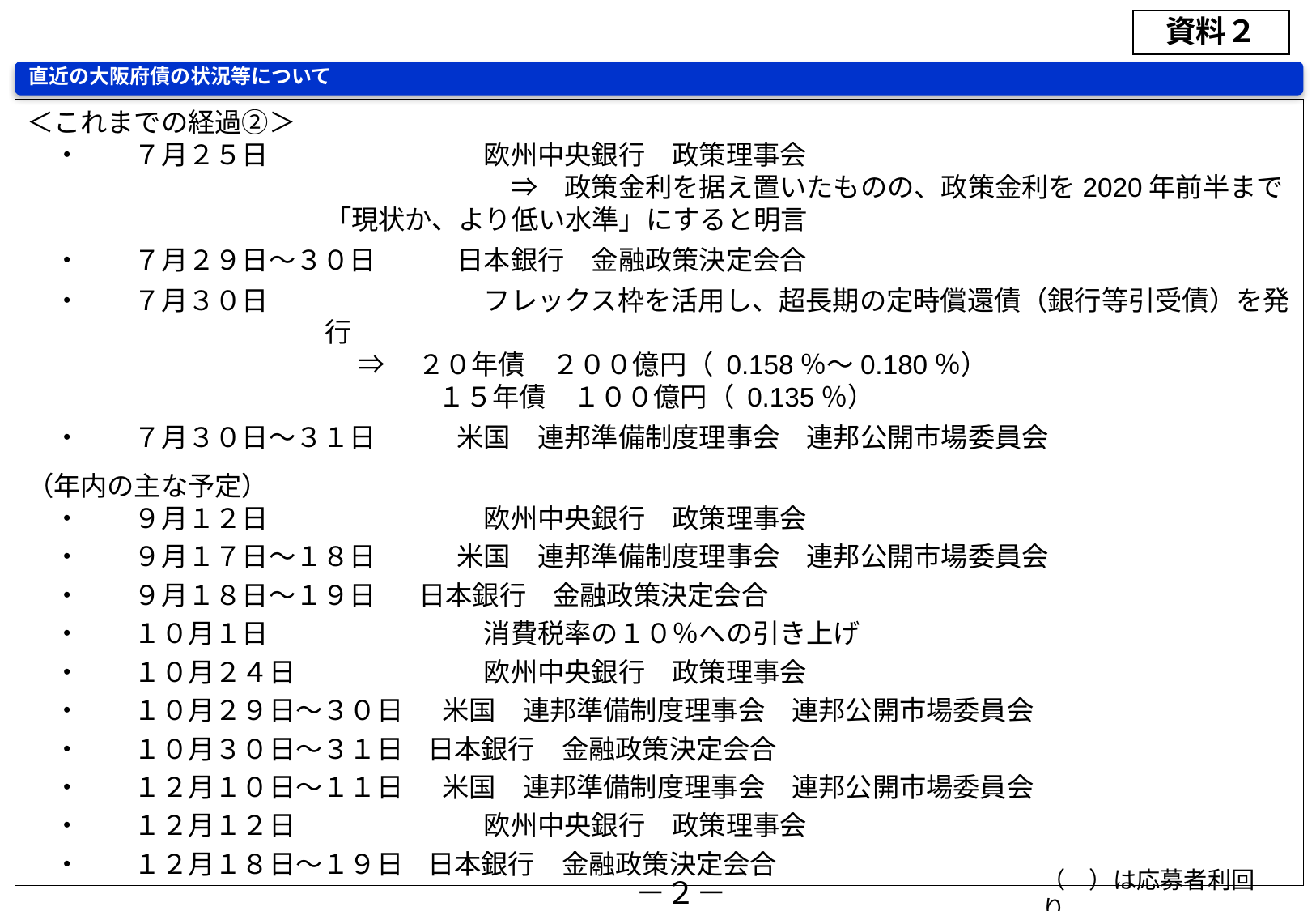

資料２
直近の大阪府債の状況等について
＜これまでの経過②＞
　・　　７月２５日　　　　　　　　欧州中央銀行　政策理事会
　　　　　　　　　　　　　　　　　　⇒　政策金利を据え置いたものの、政策金利を2020年前半まで
                                                「現状か、より低い水準」にすると明言

　・　　７月２９日～３０日　　　日本銀行　金融政策決定会合

　・　　７月３０日　　　　　　　　フレックス枠を活用し、超長期の定時償還債（銀行等引受債）を発行
	　 ⇒　 ２０年債　２００億円（ 0.158％～0.180％）
	　　　　 １５年債　１００億円（ 0.135％）

　・　　７月３０日～３１日　　　米国　連邦準備制度理事会　連邦公開市場委員会

（年内の主な予定）
　・　　９月１２日　　　　　　　　欧州中央銀行　政策理事会

　・　　９月１７日～１８日　　　米国　連邦準備制度理事会　連邦公開市場委員会

　・　　９月１８日～１９日       日本銀行　金融政策決定会合

　・　　１０月１日　　　　　　　　消費税率の１０％への引き上げ

　・　　１０月２４日　　　　　　　欧州中央銀行　政策理事会

　・　　１０月２９日～３０日　  米国　連邦準備制度理事会　連邦公開市場委員会

　・　　１０月３０日～３１日    日本銀行　金融政策決定会合

　・　　１２月１０日～１１日　  米国　連邦準備制度理事会　連邦公開市場委員会

　・　　１２月１２日　　　　　　　欧州中央銀行　政策理事会

　・　　１２月１８日～１９日    日本銀行　金融政策決定会合
（　）は応募者利回り
－２－